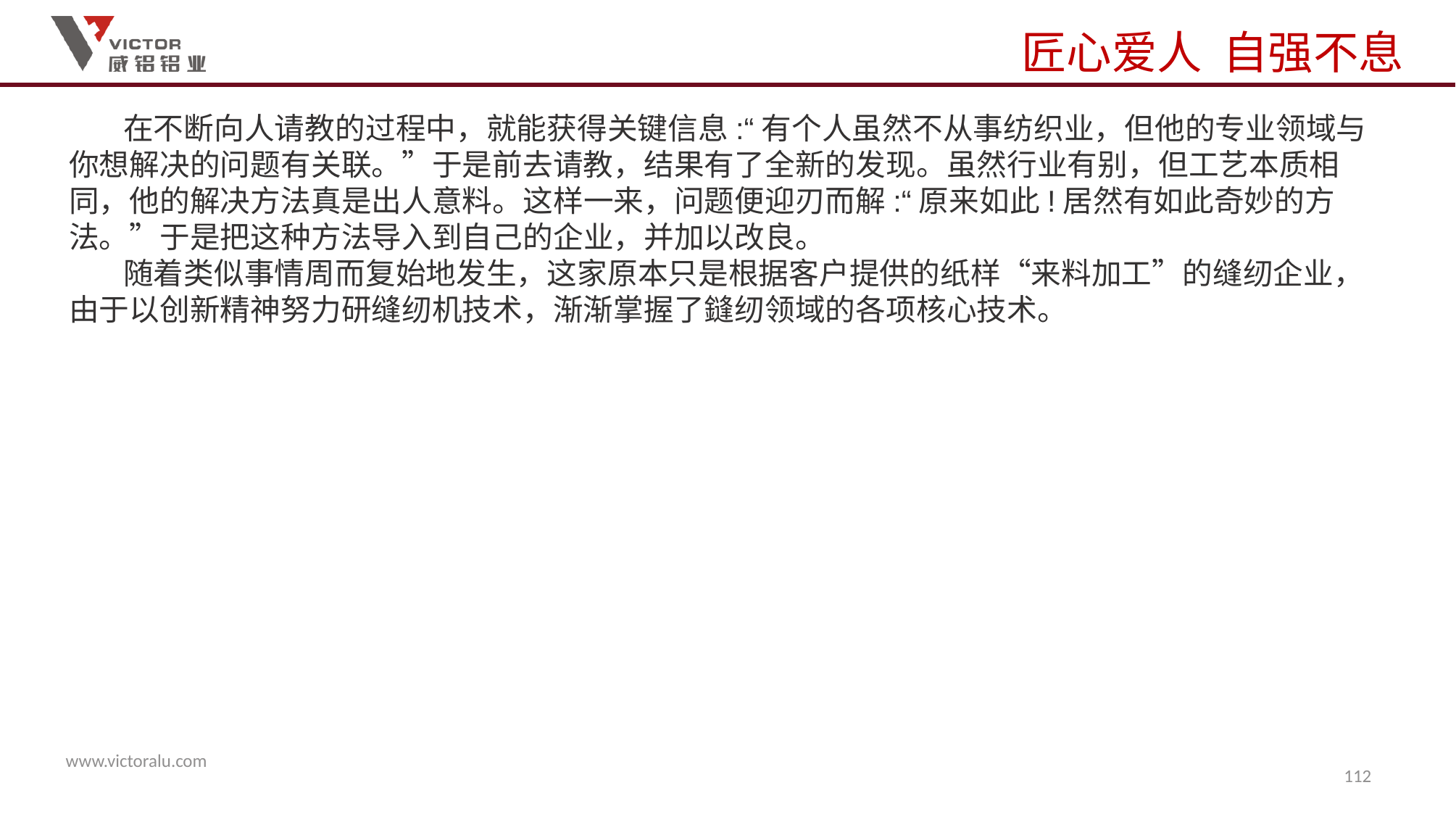

在不断向人请教的过程中，就能获得关键信息:“有个人虽然不从事纺织业，但他的专业领域与你想解决的问题有关联。”于是前去请教，结果有了全新的发现。虽然行业有别，但工艺本质相同，他的解决方法真是出人意料。这样一来，问题便迎刃而解:“原来如此!居然有如此奇妙的方法。”于是把这种方法导入到自己的企业，并加以改良。
随着类似事情周而复始地发生，这家原本只是根据客户提供的纸样“来料加工”的缝纫企业，由于以创新精神努力研缝纫机技术，渐渐掌握了鏠纫领域的各项核心技术。
112